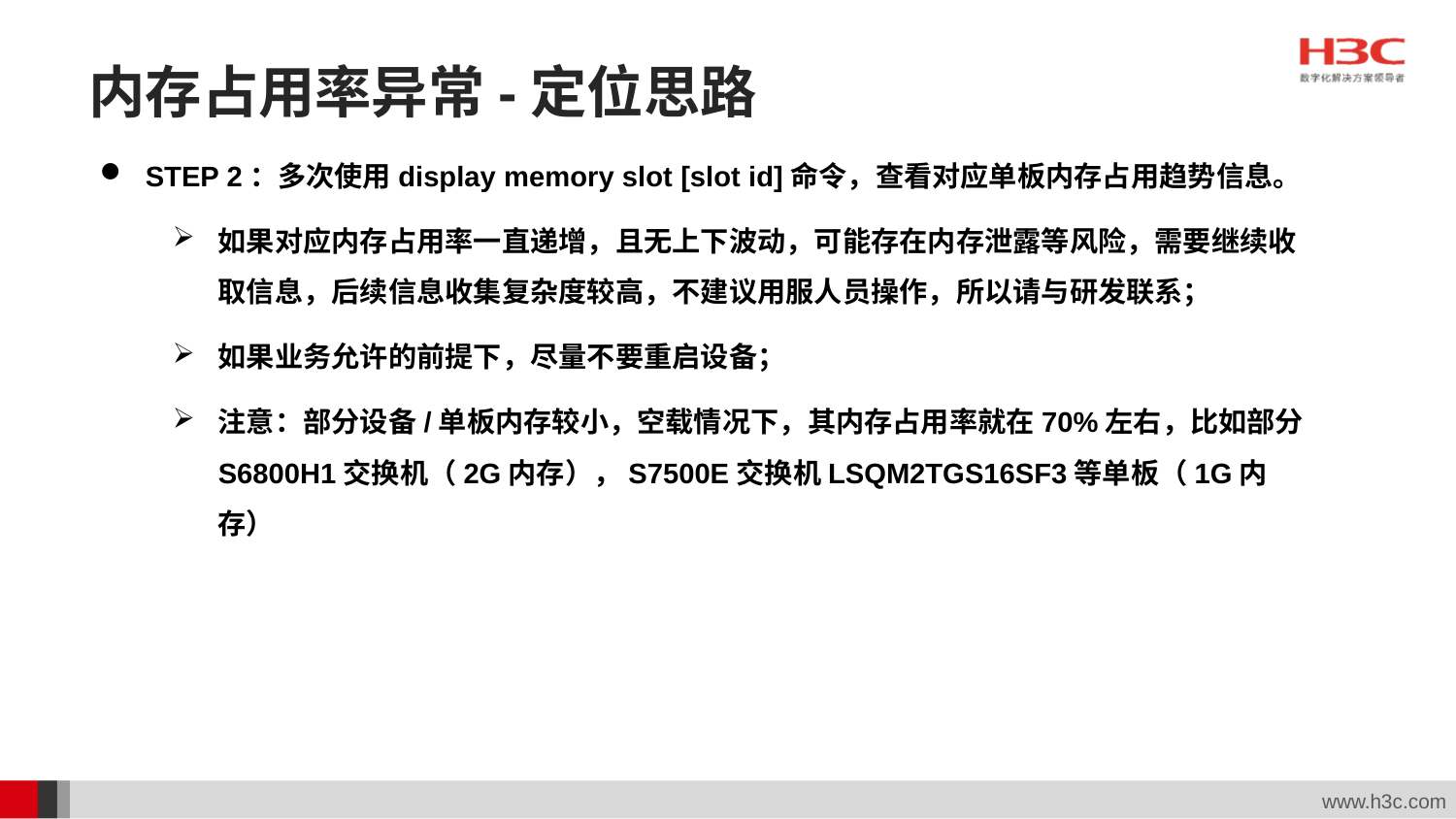

# 内存占用率异常-定位思路
STEP 2：多次使用display memory slot [slot id]命令，查看对应单板内存占用趋势信息。
如果对应内存占用率一直递增，且无上下波动，可能存在内存泄露等风险，需要继续收取信息，后续信息收集复杂度较高，不建议用服人员操作，所以请与研发联系；
如果业务允许的前提下，尽量不要重启设备；
注意：部分设备/单板内存较小，空载情况下，其内存占用率就在70%左右，比如部分S6800H1交换机（2G内存），S7500E交换机LSQM2TGS16SF3等单板（1G内存）